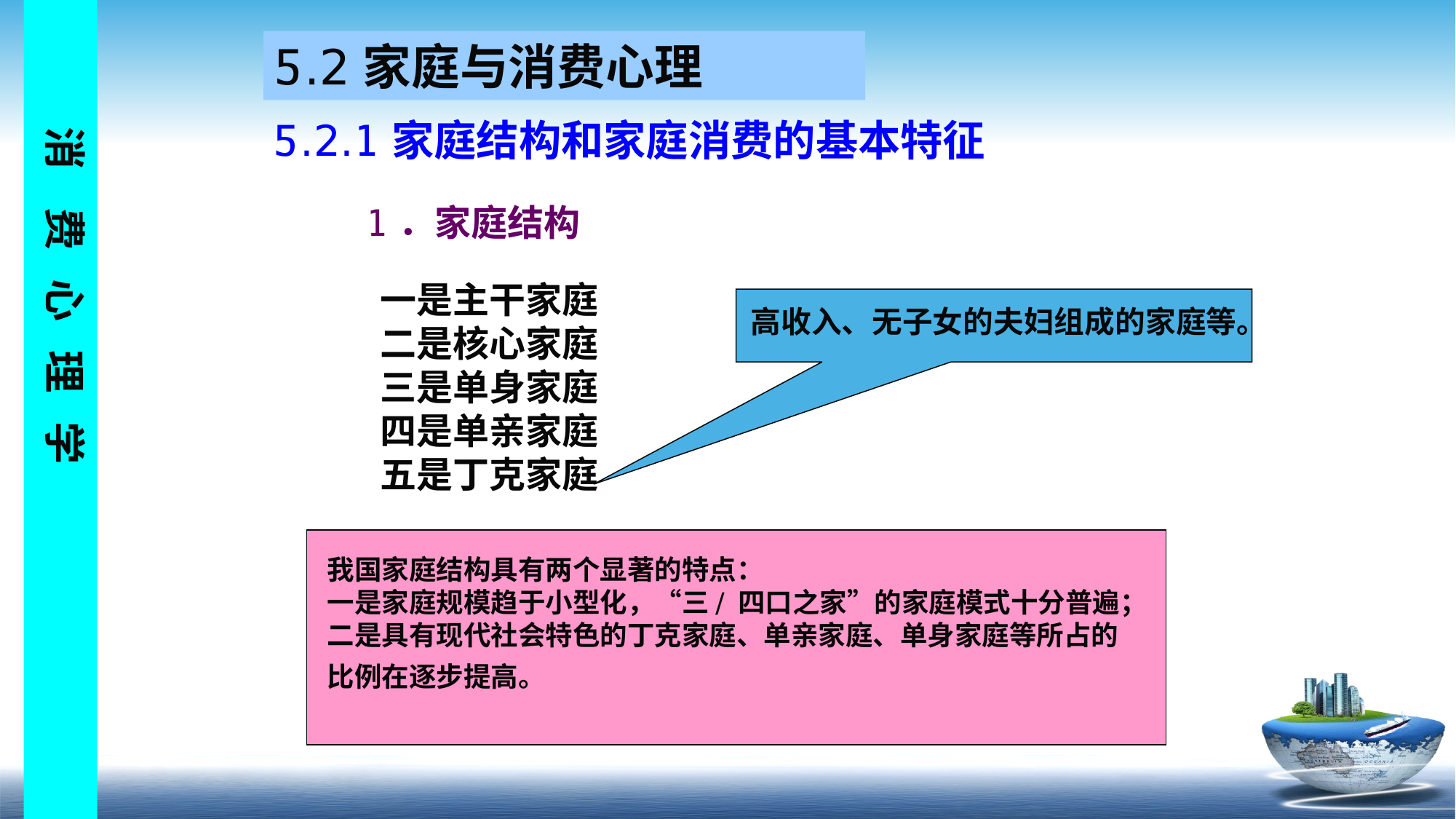

5.2家庭与消费心理
5.2.1家庭结构和家庭消费的基本特征
 1．家庭结构
一是主干家庭
二是核心家庭
三是单身家庭
四是单亲家庭
五是丁克家庭

高收入、无子女的夫妇组成的家庭等。

我国家庭结构具有两个显著的特点：
一是家庭规模趋于小型化，“三/四口之家”的家庭模式十分普遍；
二是具有现代社会特色的丁克家庭、单亲家庭、单身家庭等所占的比例在逐步提高。